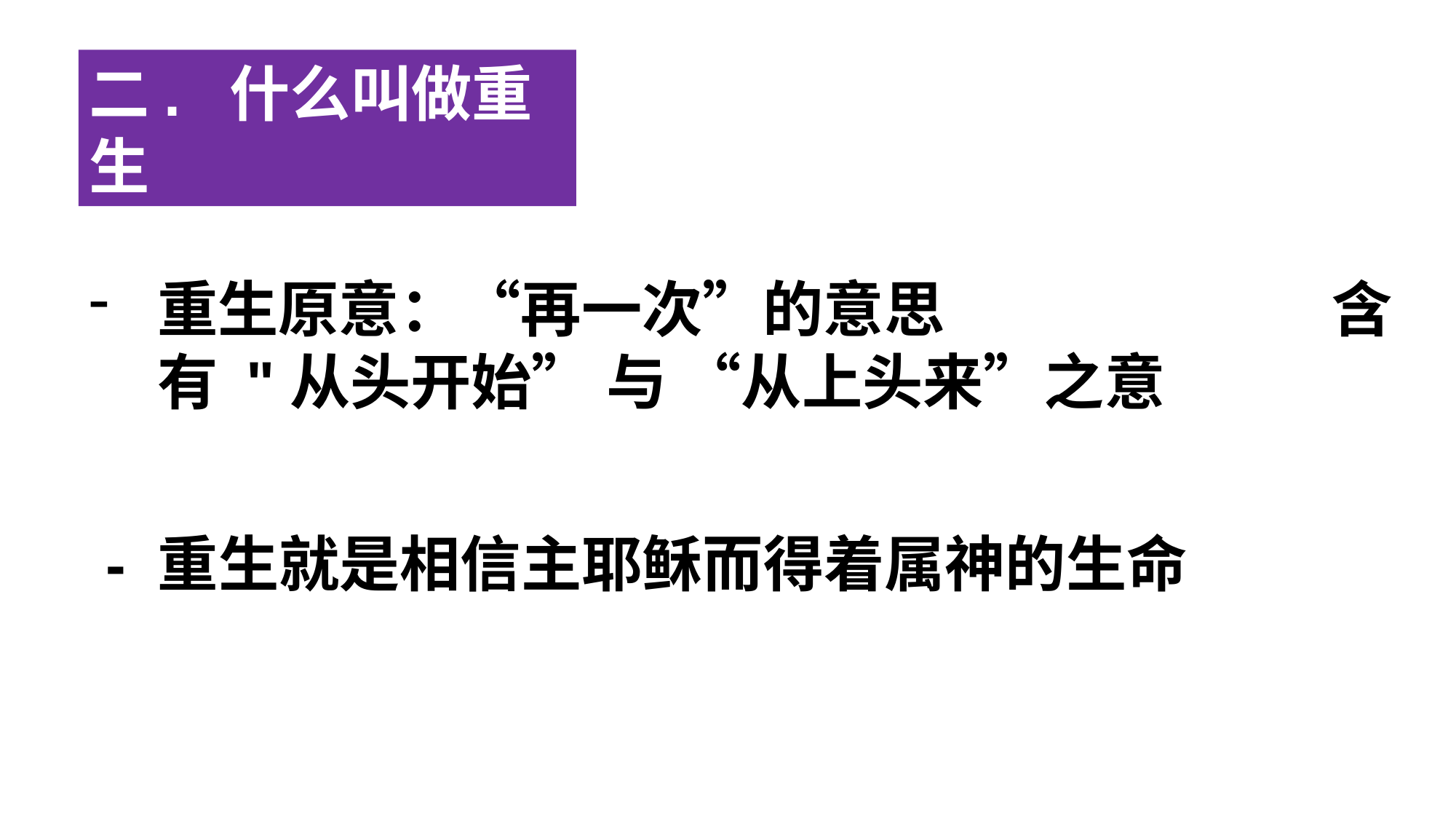

二.  什么叫做重生

重生原意：“再一次”的意思                            含有 "从头开始” 与 “从上头来”之意

 - 重生就是相信主耶稣而得着属神的生命